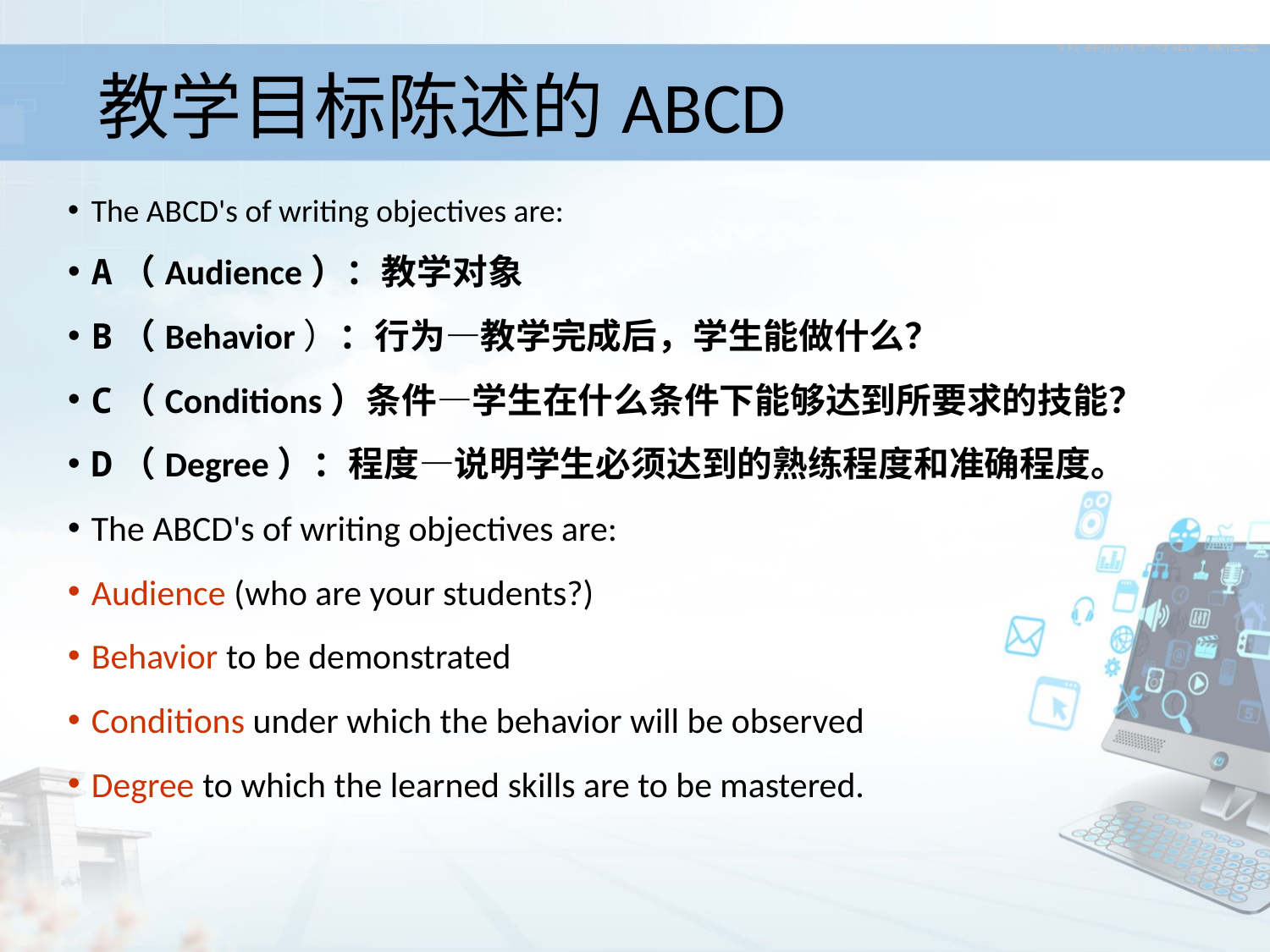

教学目标陈述的ABCD
The ABCD's of writing objectives are:
A（Audience）：教学对象
B（Behavior）：行为—教学完成后，学生能做什么？
C（Conditions）条件—学生在什么条件下能够达到所要求的技能？
D（Degree）：程度—说明学生必须达到的熟练程度和准确程度。
The ABCD's of writing objectives are:
Audience (who are your students?)
Behavior to be demonstrated
Conditions under which the behavior will be observed
Degree to which the learned skills are to be mastered.